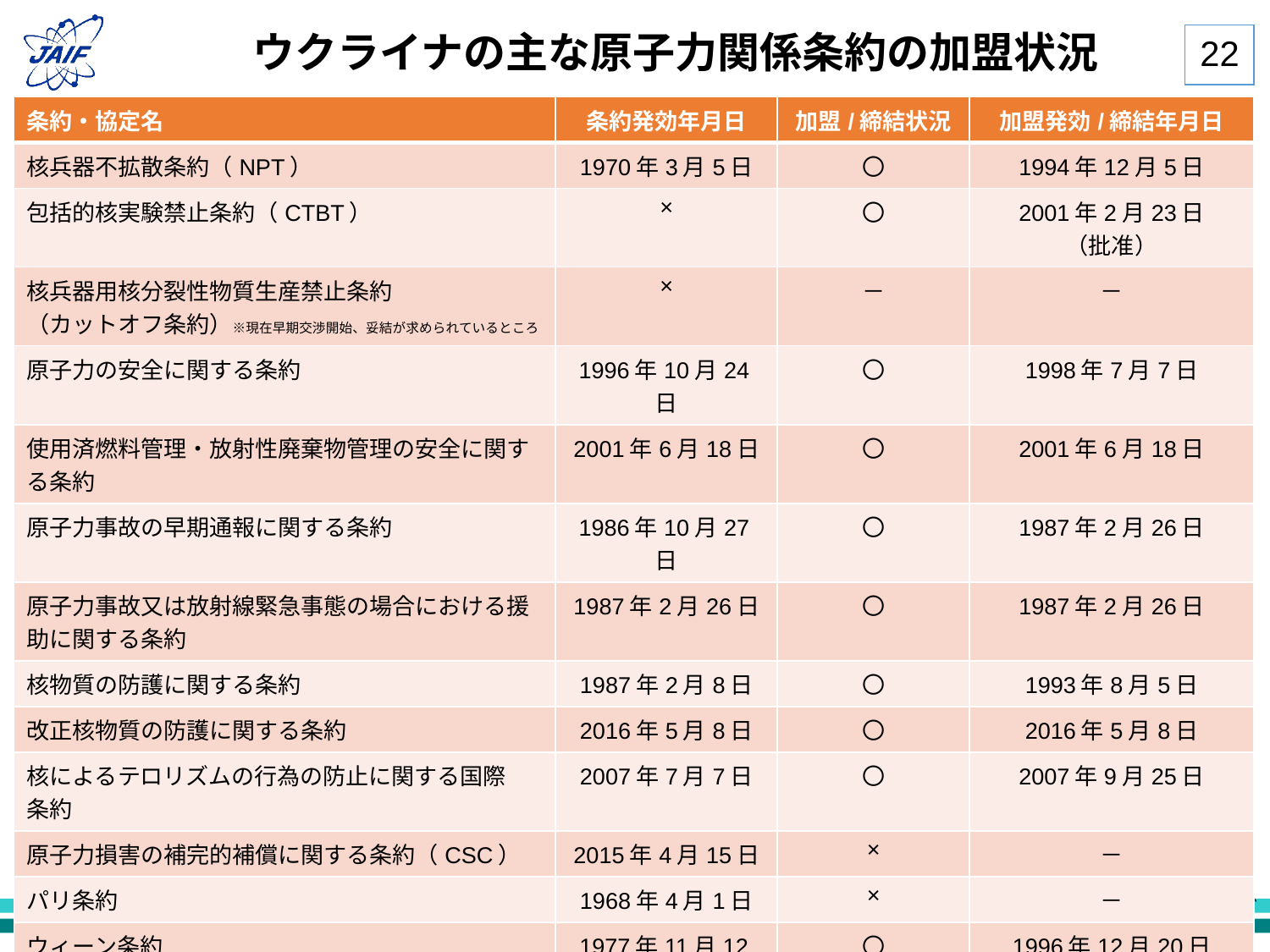

# ウクライナの主な原子力関係条約の加盟状況
22
| 条約・協定名 | 条約発効年月日 | 加盟/締結状況 | 加盟発効/締結年月日 |
| --- | --- | --- | --- |
| 核兵器不拡散条約（NPT） | 1970年3月5日 | 〇 | 1994年12月5日 |
| 包括的核実験禁止条約（CTBT） | × | 〇 | 2001年2月23日 （批准） |
| 核兵器用核分裂性物質生産禁止条約 （カットオフ条約）※現在早期交渉開始、妥結が求められているところ | × | － | － |
| 原子力の安全に関する条約 | 1996年10月24日 | 〇 | 1998年7月7日 |
| 使用済燃料管理・放射性廃棄物管理の安全に関する条約 | 2001年6月18日 | 〇 | 2001年6月18日 |
| 原子力事故の早期通報に関する条約 | 1986年10月27日 | 〇 | 1987年2月26日 |
| 原子力事故又は放射線緊急事態の場合における援助に関する条約 | 1987年2月26日 | 〇 | 1987年2月26日 |
| 核物質の防護に関する条約 | 1987年2月8日 | 〇 | 1993年8月5日 |
| 改正核物質の防護に関する条約 | 2016年5月8日 | 〇 | 2016年5月8日 |
| 核によるテロリズムの行為の防止に関する国際 条約 | 2007年7月7日 | 〇 | 2007年9月25日 |
| 原子力損害の補完的補償に関する条約（CSC） | 2015年4月15日 | × | － |
| パリ条約 | 1968年4月1日 | × | － |
| ウィーン条約 | 1977年11月12日 | 〇 | 1996年12月20日 |
| IAEA保障措置協定 | － | 〇 | 1998年1月22日 |
| IAEA追加議定書 | － | 〇 | 2006年1月24日 |

出典：IAEA, OECD/NEA, 国連各ウェブサイトなど